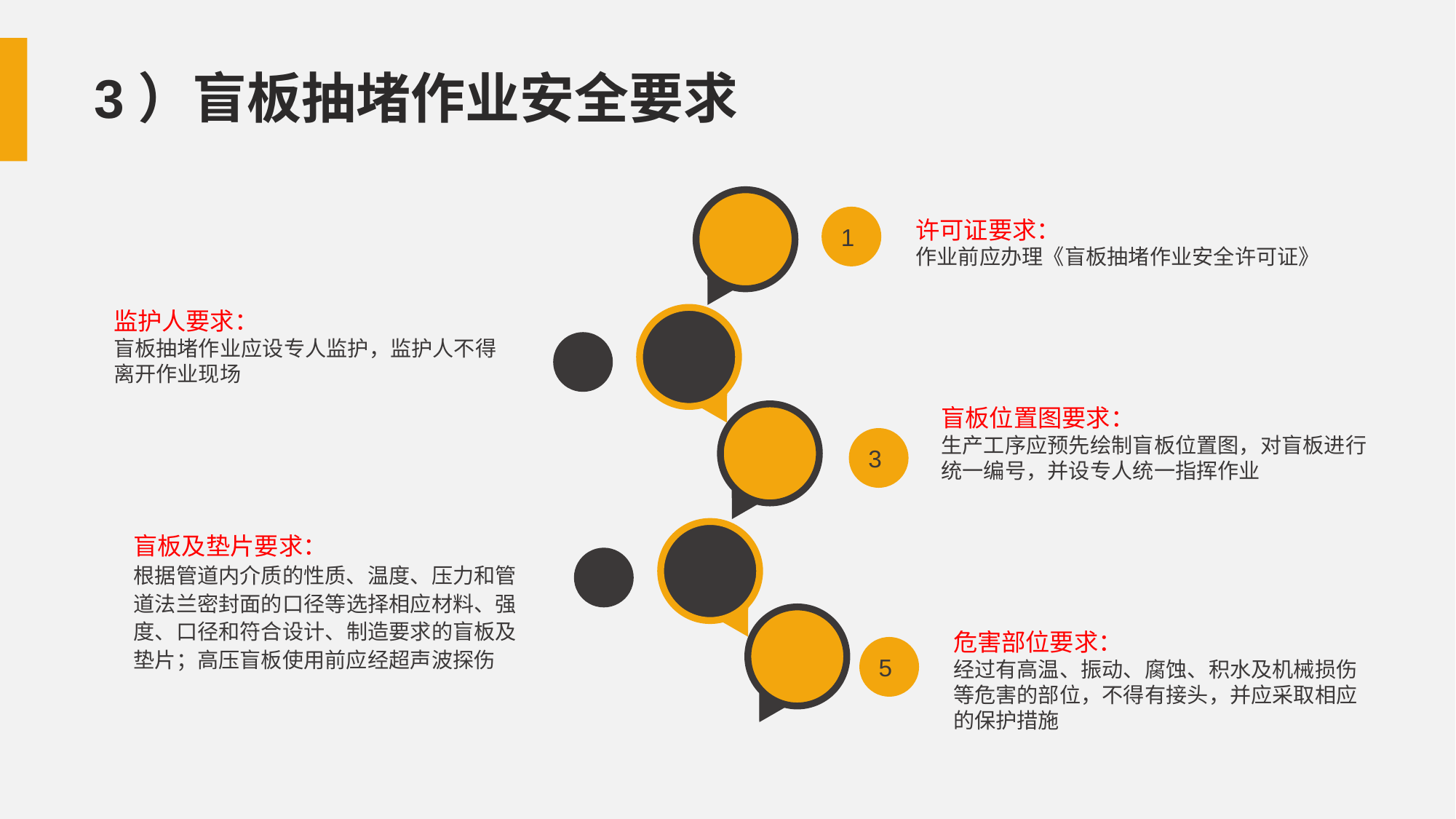

3）盲板抽堵作业安全要求

1
许可证要求：
作业前应办理《盲板抽堵作业安全许可证》

监护人要求：
盲板抽堵作业应设专人监护，监护人不得离开作业现场

2

盲板位置图要求：
生产工序应预先绘制盲板位置图，对盲板进行统一编号，并设专人统一指挥作业

3

盲板及垫片要求：
根据管道内介质的性质、温度、压力和管道法兰密封面的口径等选择相应材料、强度、口径和符合设计、制造要求的盲板及垫片；高压盲板使用前应经超声波探伤
4

危害部位要求：
经过有高温、振动、腐蚀、积水及机械损伤等危害的部位，不得有接头，并应采取相应的保护措施
5